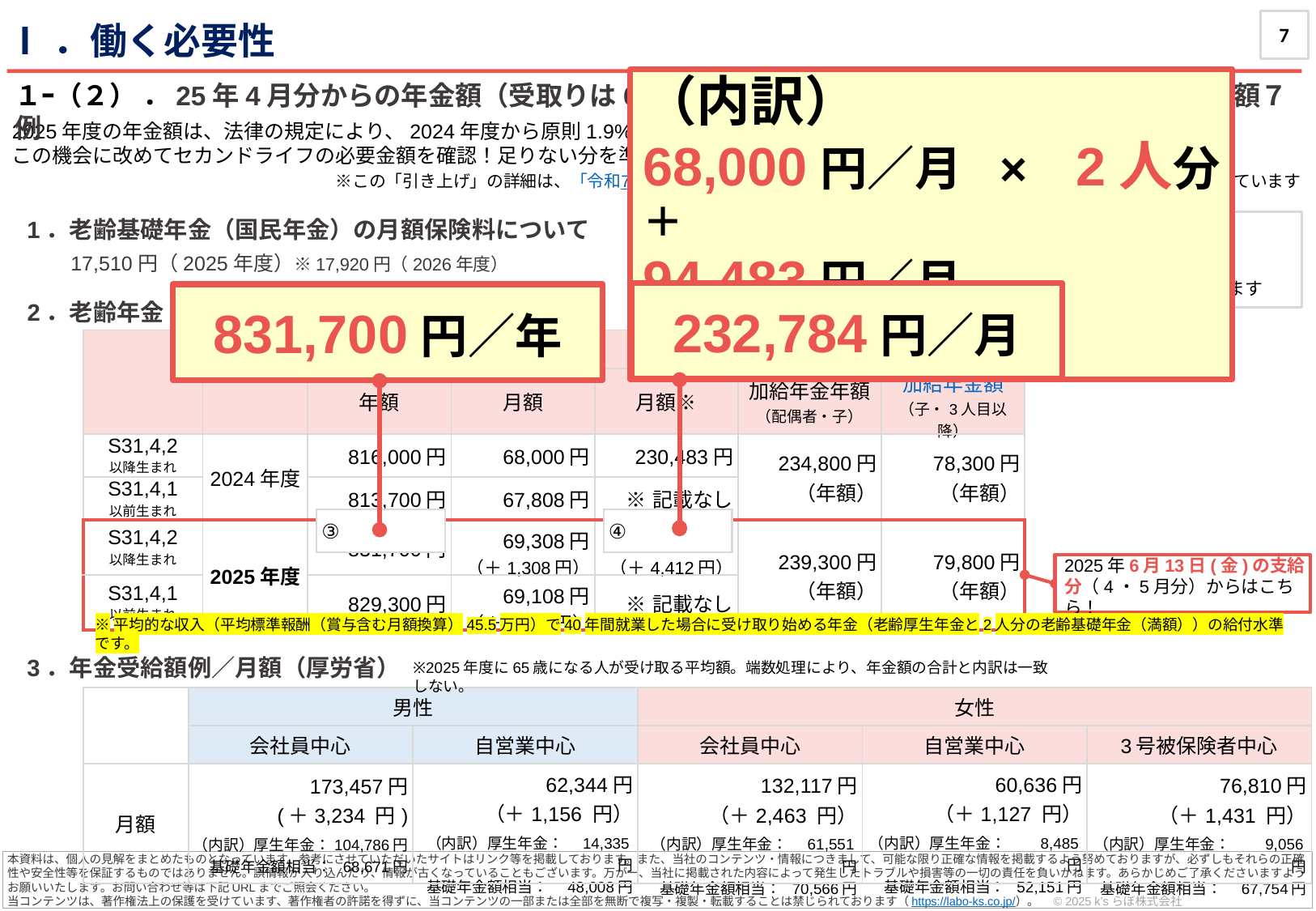

7
Ⅰ．働く必要性
journal

（内訳）
68,000円／月　×　2人分
＋
94,483円／月
＝ 232,784円／月
１ｰ（２） ．25年4月分からの年金額（受取りは6月から）月等について、および厚労省の年金受給額７例
2025年度の年金額は、法律の規定により、2024年度から原則1.9%の引き上げとなります。
この機会に改めてセカンドライフの必要金額を確認！足りない分を準備するため、積み立て系商品等をご案内しましょう！　　　　　　　　　　　　　　　　　　　　　　　　※この「引き上げ」の詳細は、「令和7年度の年金額改定についてお知らせします」（厚労省）にわかりやすく説明されています
参考（リンク付）
1．老齢基礎年金（国民年金）の月額保険料について
概要は、日本年金機構のホームページ
詳細は、厚生労働省のリリース「令和7年度の年金額改定についてお知らせします」に記載があります
17,510円（2025年度）※17,920円（2026年度）
232,784円／月
831,700円／年
2．老齢年金
|  |  | 老齢基礎年金（国民年金） | 老齢厚生年金 | (参考）老齢厚生年金 |  |  |
| --- | --- | --- | --- | --- | --- | --- |
|  |  | 年額 | 月額 | 月額※ | 加給年金年額（配偶者・子） | 加給年金額 （子・3人目以降） |
| S31,4,2 以降生まれ | 2024年度 | 816,000円 | 68,000円 | 230,483円 | 234,800円 （年額） | 78,300円 （年額） |
| S31,4,1 以前生まれ | 2023年度 | 813,700円 | 67,808円 | ※記載なし | 228,700円 | 76,200円 |
| S31,4,2 以降生まれ | 2025年度 | 831,700円 | 69,308円 （＋1,308円） | 232,784円 （＋4,412円） | 239,300円 （年額） | 79,800円 （年額） |
| S31,4,1 以前生まれ | 2024年度 | 829,300円 | 69,108円 （＋1,300円） | ※記載なし | 228,700円 | 76,200円 |
③
④
2025年6月13日(金)の支給分（4・5月分）からはこちら！
※平均的な収入（平均標準報酬（賞与含む月額換算）45.5万円）で40年間就業した場合に受け取り始める年金（老齢厚生年金と2人分の老齢基礎年金（満額））の給付水準です。
※平均的な収入（平均標準報酬（賞与含む月額換算）45.5万円）で40年間就業した場合に受け取り始める年金（老齢厚生年金と2人分の老齢基礎年金（満額））の給付水準です。
3．年金受給額例／月額（厚労省）
※2025年度に65歳になる人が受け取る平均額。端数処理により、年金額の合計と内訳は一致しない。
|  | 男性 |  | 女性 |  |  |
| --- | --- | --- | --- | --- | --- |
|  | 会社員中心 | 自営業中心 | 会社員中心 | 自営業中心 | 3号被保険者中心 |
| 月額 | 173,457円 (＋3,234 円) （内訳）厚生年金：104,786円 基礎年金額相当： 68,671円 | 62,344円 （＋1,156 円） （内訳）厚生年金：　14,335円 基礎年金額相当：　48,008円 | 132,117円 （＋2,463 円） （内訳）厚生年金：　61,551円 基礎年金額相当： 70,566円 | 60,636円 （＋1,127 円） （内訳）厚生年金：　　8,485円 基礎年金額相当： 52,151円 | 76,810円 （＋1,431 円） （内訳）厚生年金：　　9,056円 基礎年金額相当：　67,754円 |